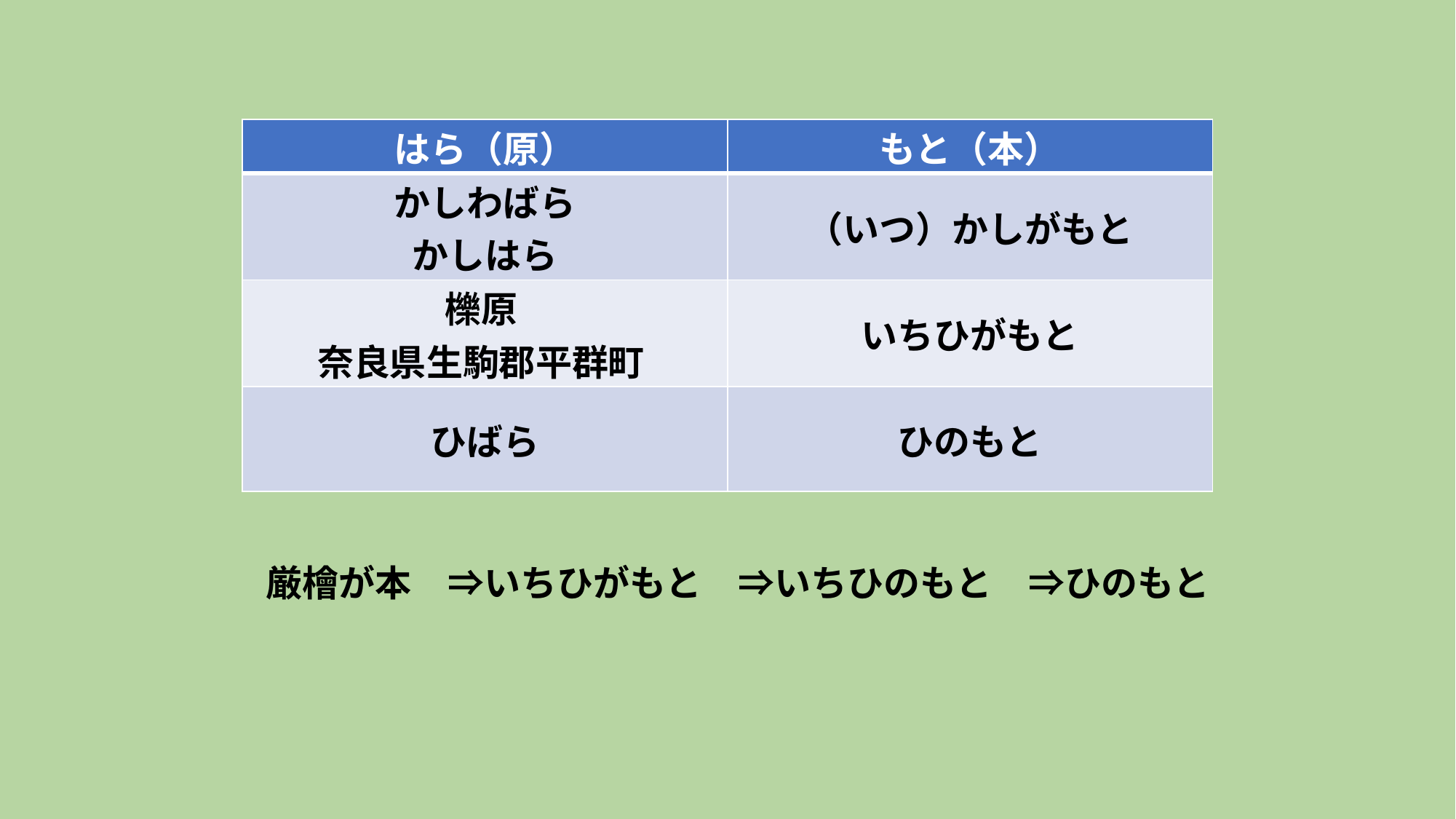

#
| はら（原） | もと（本） |
| --- | --- |
| かしわばら かしはら | （いつ）かしがもと |
| 櫟原 奈良県生駒郡平群町 | いちひがもと |
| ひばら | ひのもと |
厳檜が本　⇒いちひがもと　⇒いちひのもと　⇒ひのもと